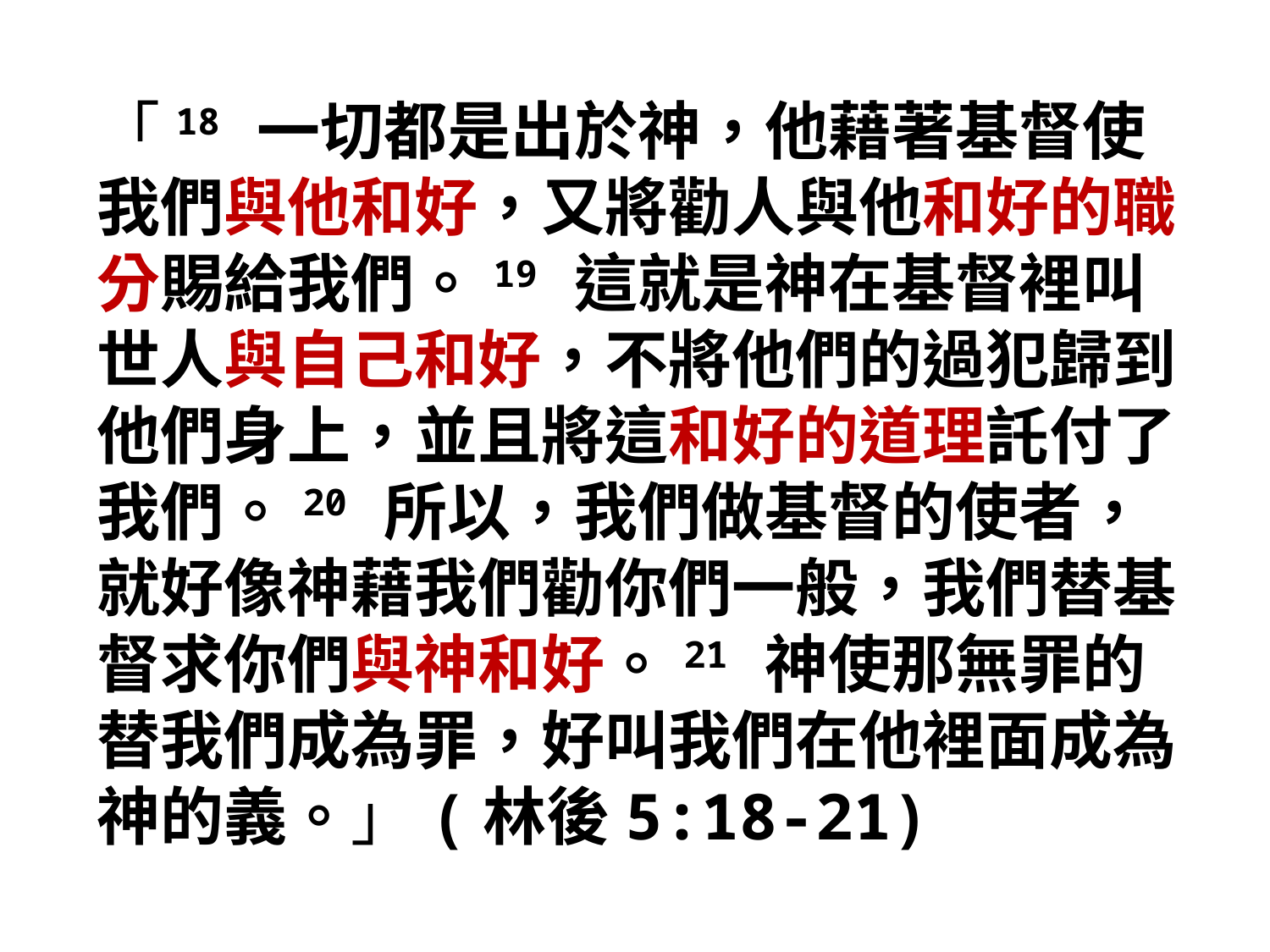

「18 一切都是出於神，他藉著基督使我們與他和好，又將勸人與他和好的職分賜給我們。19 這就是神在基督裡叫世人與自己和好，不將他們的過犯歸到他們身上，並且將這和好的道理託付了我們。20 所以，我們做基督的使者，就好像神藉我們勸你們一般，我們替基督求你們與神和好。21 神使那無罪的替我們成為罪，好叫我們在他裡面成為神的義。」(林後5:18-21)